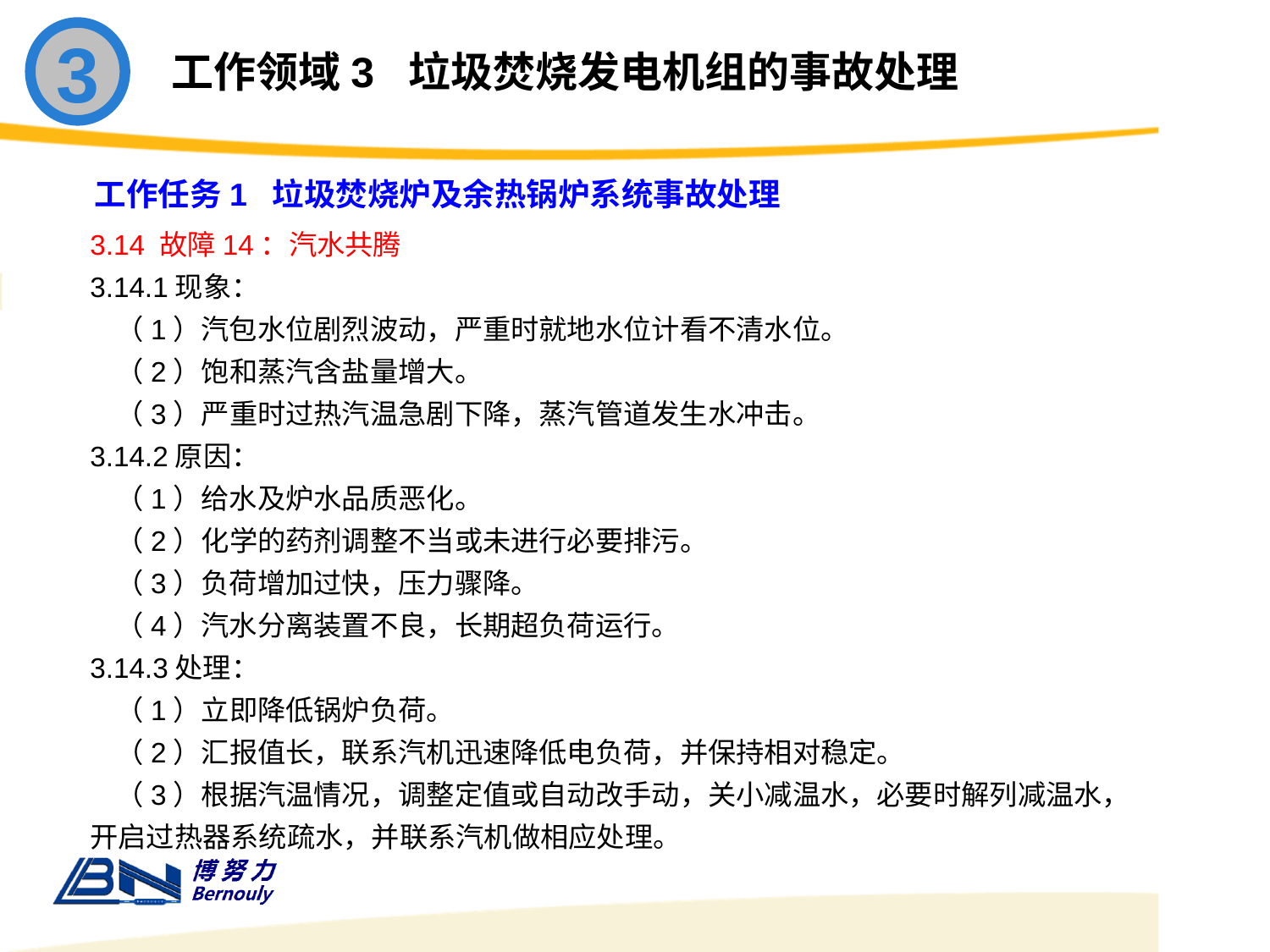

3
工作领域3  垃圾焚烧发电机组的事故处理
工作任务1  垃圾焚烧炉及余热锅炉系统事故处理
3.14 故障14：汽水共腾
3.14.1现象：
   （1）汽包水位剧烈波动，严重时就地水位计看不清水位。
   （2）饱和蒸汽含盐量增大。
   （3）严重时过热汽温急剧下降，蒸汽管道发生水冲击。
3.14.2原因：
   （1）给水及炉水品质恶化。
   （2）化学的药剂调整不当或未进行必要排污。
   （3）负荷增加过快，压力骤降。
   （4）汽水分离装置不良，长期超负荷运行。
3.14.3处理：
   （1）立即降低锅炉负荷。
   （2）汇报值长，联系汽机迅速降低电负荷，并保持相对稳定。
   （3）根据汽温情况，调整定值或自动改手动，关小减温水，必要时解列减温水，开启过热器系统疏水，并联系汽机做相应处理。